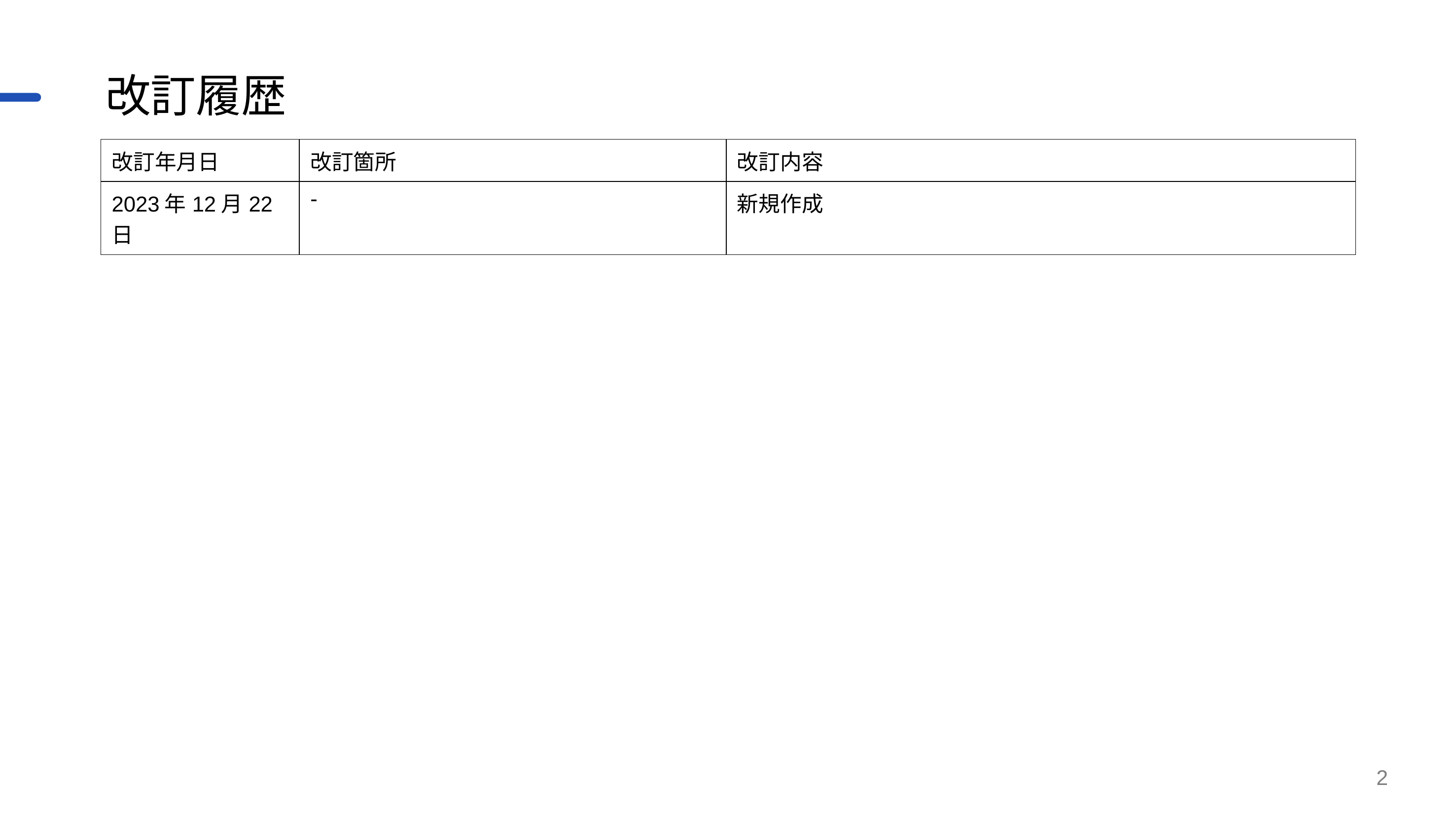

# 改訂履歴
| 改訂年月日 | 改訂箇所 | 改訂内容 |
| --- | --- | --- |
| 2023年12月22日 | - | 新規作成 |
2